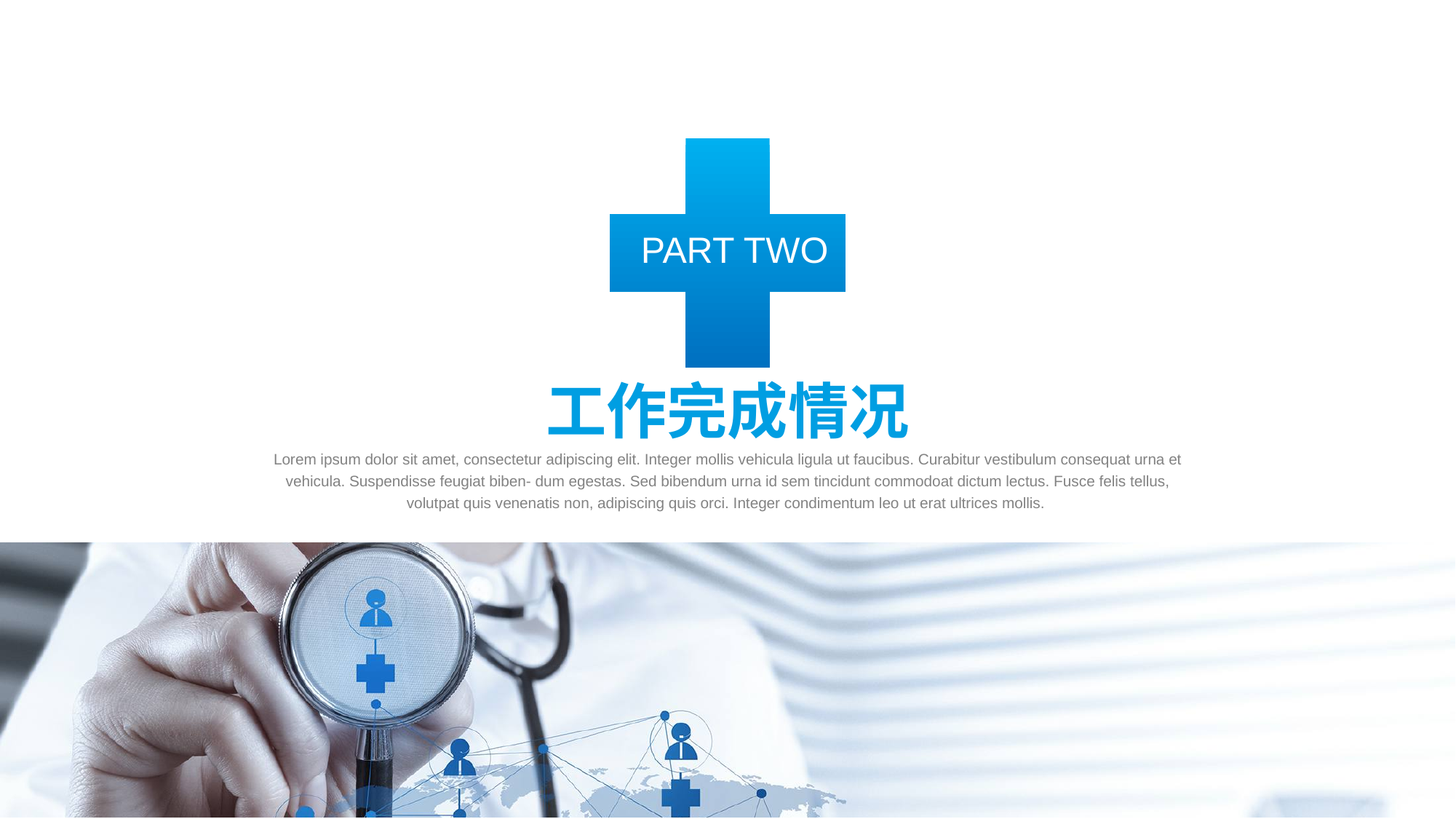

PART TWO
工作完成情况
Lorem ipsum dolor sit amet, consectetur adipiscing elit. Integer mollis vehicula ligula ut faucibus. Curabitur vestibulum consequat urna et vehicula. Suspendisse feugiat biben- dum egestas. Sed bibendum urna id sem tincidunt commodoat dictum lectus. Fusce felis tellus, volutpat quis venenatis non, adipiscing quis orci. Integer condimentum leo ut erat ultrices mollis.